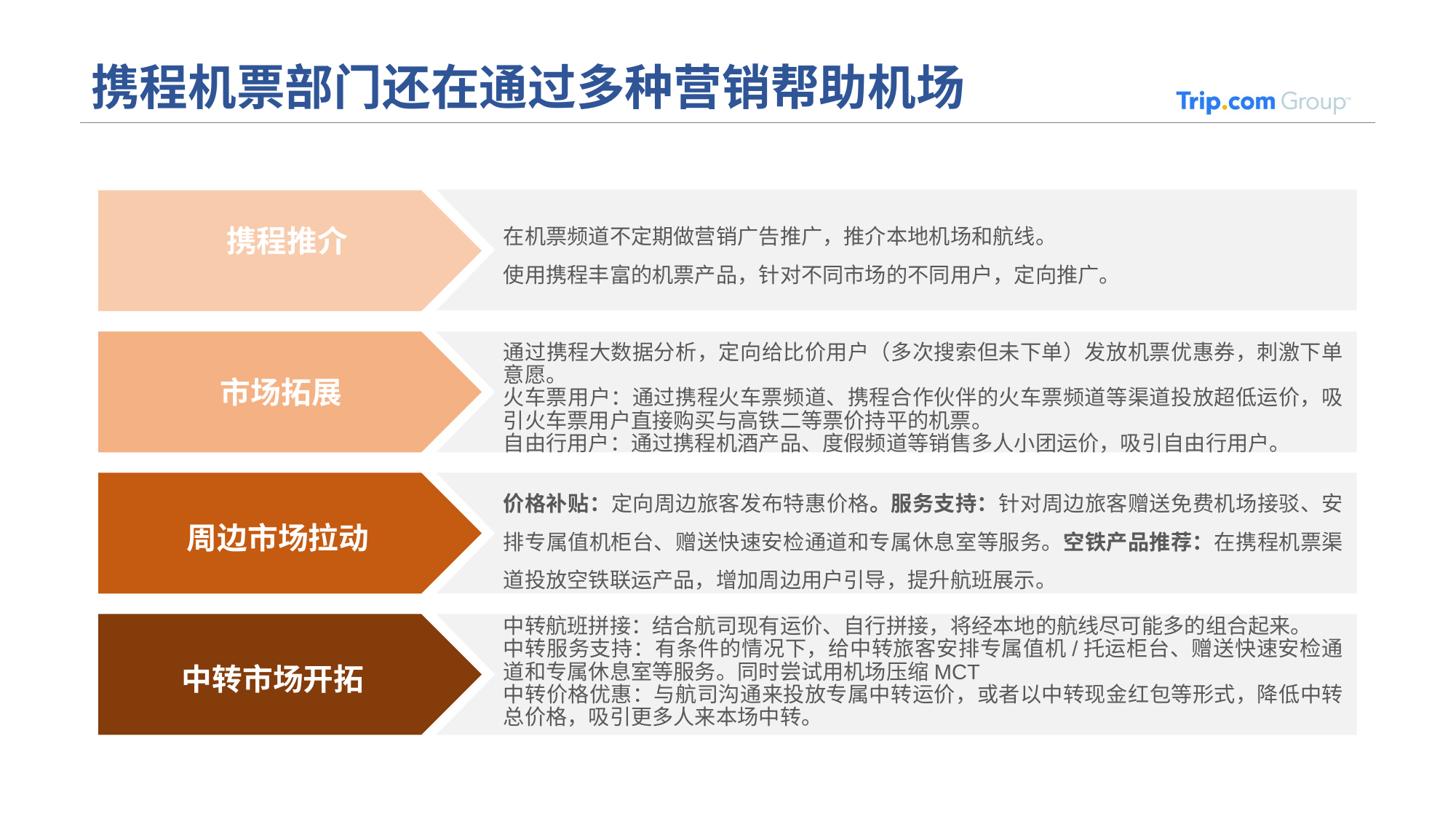

# 携程机票部门还在通过多种营销帮助机场

在机票频道不定期做营销广告推广，推介本地机场和航线。
使用携程丰富的机票产品，针对不同市场的不同用户，定向推广。

携程推介

通过携程大数据分析，定向给比价用户（多次搜索但未下单）发放机票优惠券，刺激下单意愿。
火车票用户：通过携程火车票频道、携程合作伙伴的火车票频道等渠道投放超低运价，吸引火车票用户直接购买与高铁二等票价持平的机票。
自由行用户：通过携程机酒产品、度假频道等销售多人小团运价，吸引自由行用户。
市场拓展

价格补贴：定向周边旅客发布特惠价格。服务支持：针对周边旅客赠送免费机场接驳、安排专属值机柜台、赠送快速安检通道和专属休息室等服务。空铁产品推荐：在携程机票渠道投放空铁联运产品，增加周边用户引导，提升航班展示。
周边市场拉动
机场竞争力分析

中转航班拼接：结合航司现有运价、自行拼接，将经本地的航线尽可能多的组合起来。
中转服务支持：有条件的情况下，给中转旅客安排专属值机/托运柜台、赠送快速安检通道和专属休息室等服务。同时尝试用机场压缩MCT
中转价格优惠：与航司沟通来投放专属中转运价，或者以中转现金红包等形式，降低中转总价格，吸引更多人来本场中转。
中转市场开拓